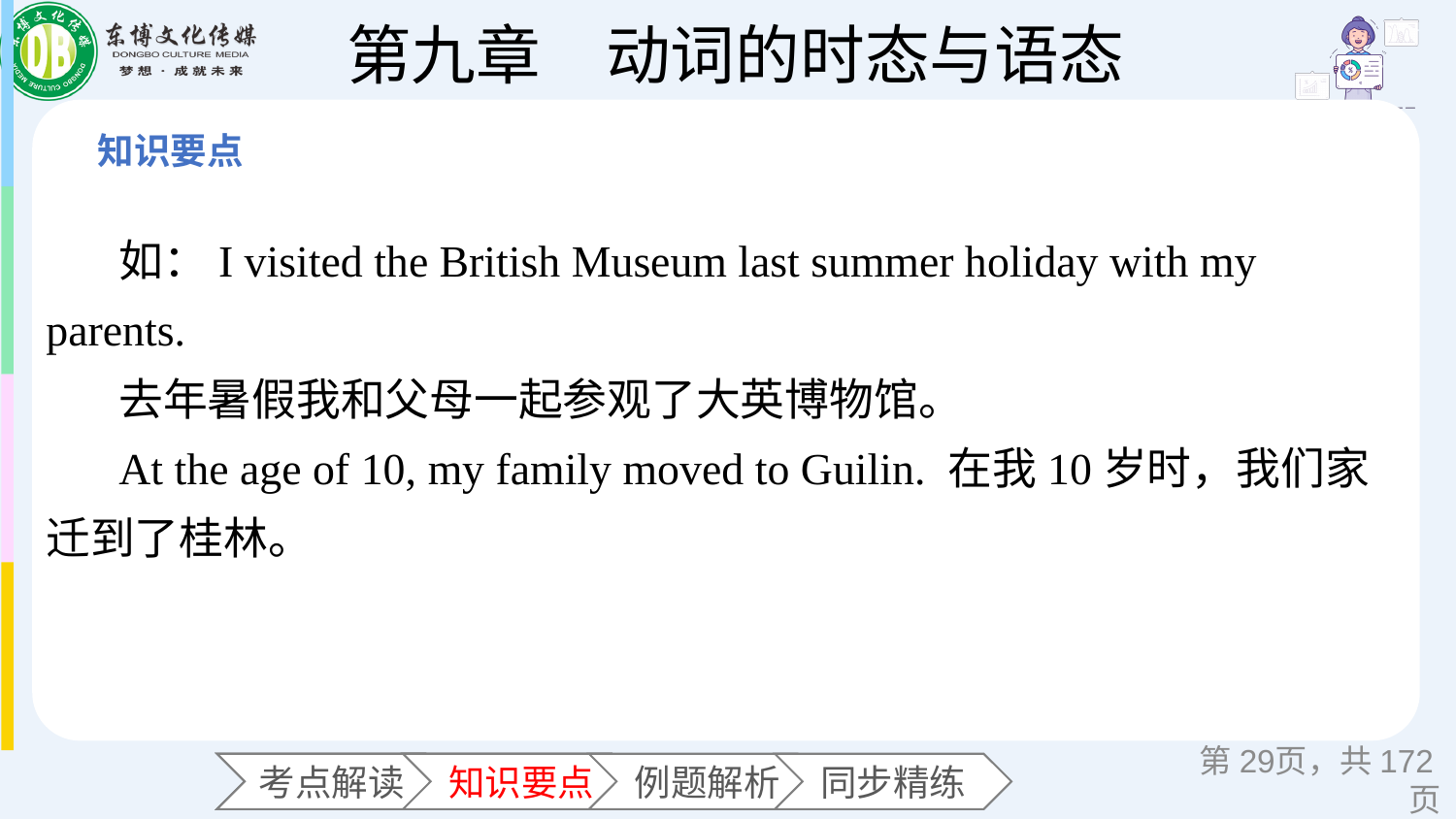

如：I visited the British Museum last summer holiday with my parents.
去年暑假我和父母一起参观了大英博物馆。
At the age of 10, my family moved to Guilin. 在我10岁时，我们家迁到了桂林。
第29页，共172页